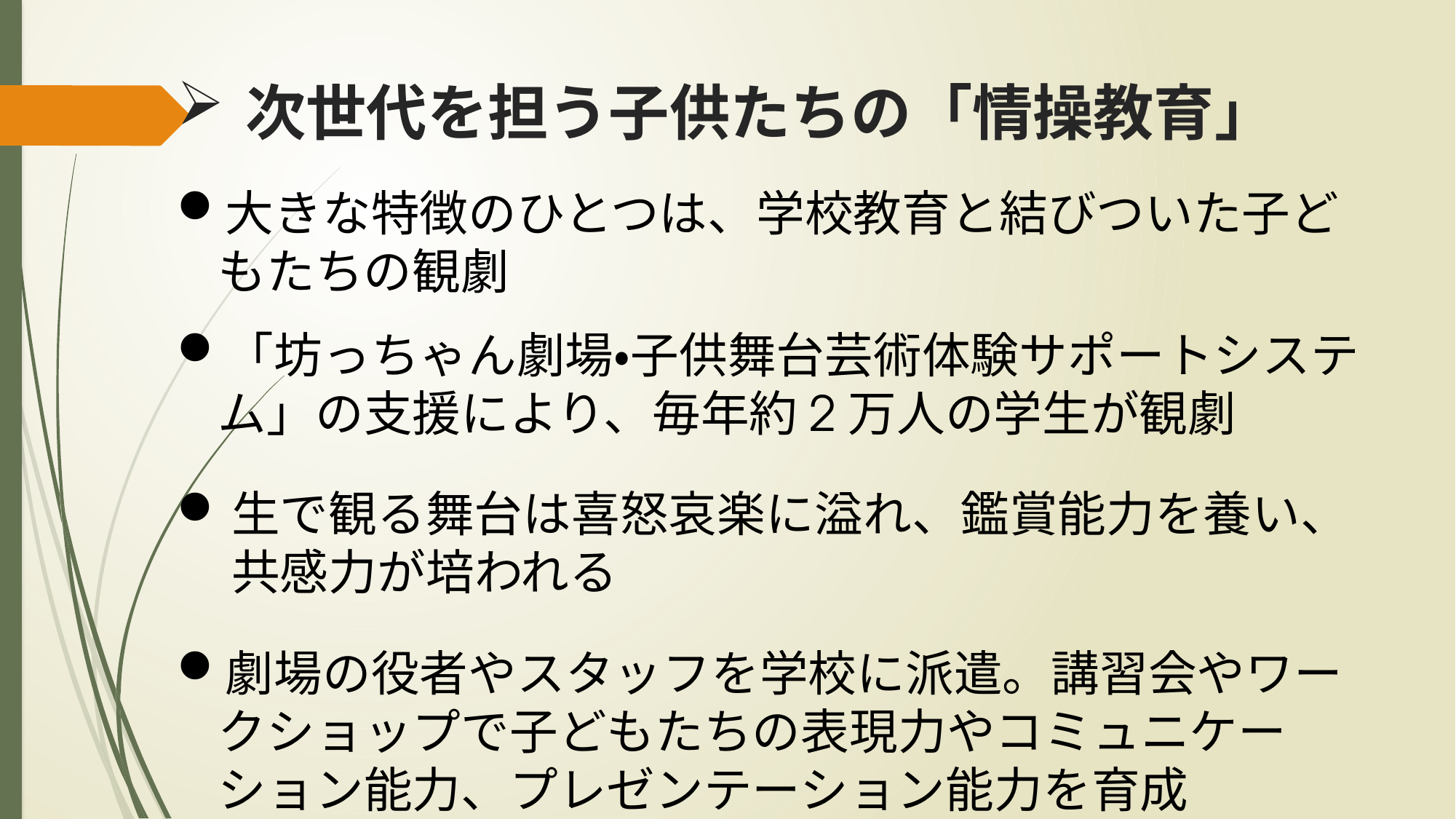

# 次世代を担う子供たちの「情操教育」
大きな特徴のひとつは、学校教育と結びついた子どもたちの観劇
「坊っちゃん劇場・子供舞台芸術体験サポートシステム」の支援により、毎年約2万人の学生が観劇
生で観る舞台は喜怒哀楽に溢れ、鑑賞能力を養い、共感力が培われる
劇場の役者やスタッフを学校に派遣。講習会やワークショップで子どもたちの表現力やコミュニケーション能力、プレゼンテーション能力を育成